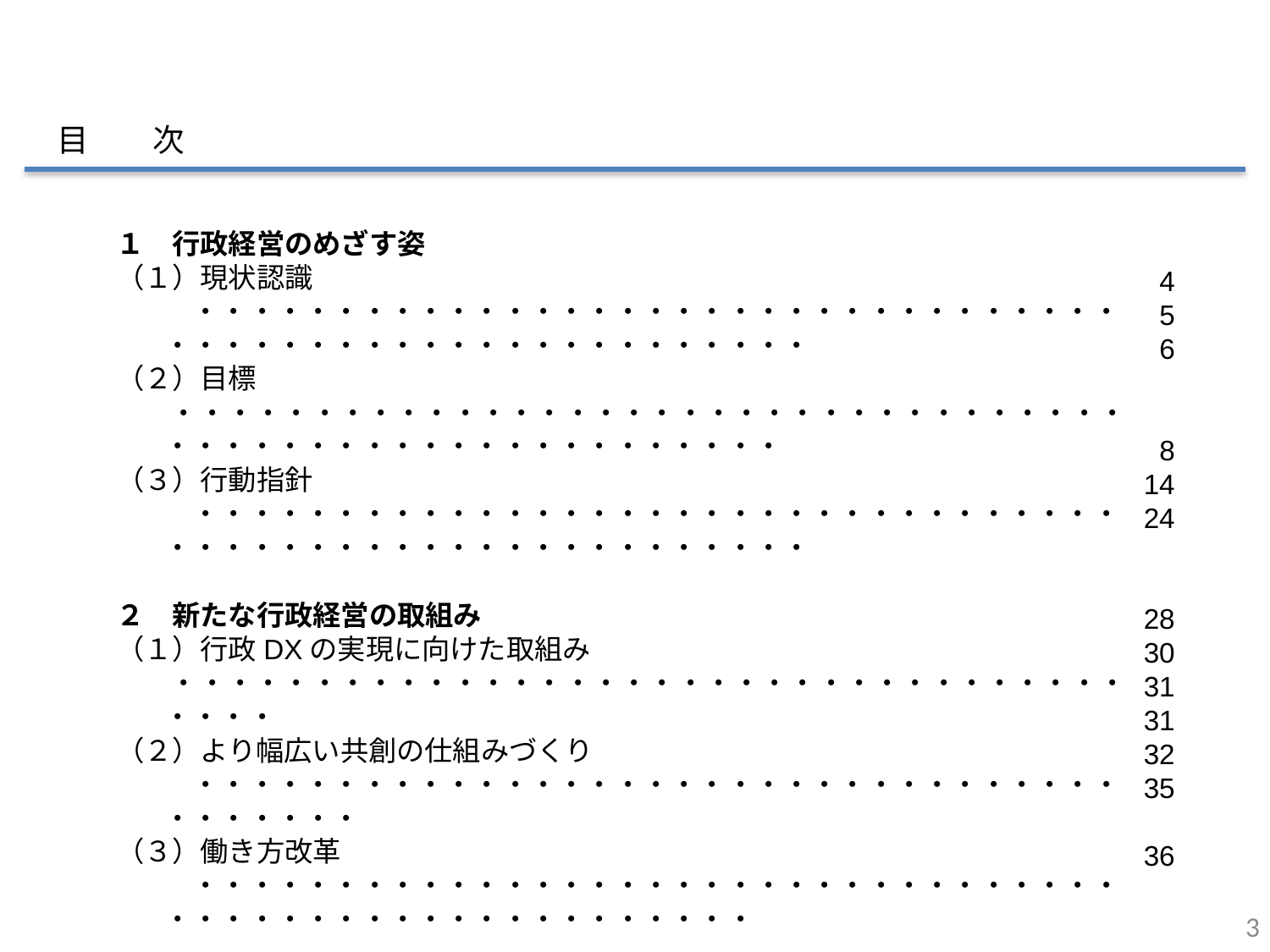

目　　次
１　行政経営のめざす姿
（１）現状認識　・・・・・・・・・・・・・・・・・・・・・・・・・・・・・・・・・・・・・・・・・・・・・・・・・・・・・・・・
（２）目標　　　  ・・・・・・・・・・・・・・・・・・・・・・・・・・・・・・・・・・・・・・・・・・・・・・・・・・・・・・・・
（３）行動指針　・・・・・・・・・・・・・・・・・・・・・・・・・・・・・・・・・・・・・・・・・・・・・・・・・・・・・・・・

２　新たな行政経営の取組み
（１）行政DXの実現に向けた取組み　 ・・・・・・・・・・・・・・・・・・・・・・・・・・・・・・・・・・・・・・
（２）より幅広い共創の仕組みづくり　・・・・・・・・・・・・・・・・・・・・・・・・・・・・・・・・・・・・・・・・
（３）働き方改革　・・・・・・・・・・・・・・・・・・・・・・・・・・・・・・・・・・・・・・・・・・・・・・・・・・・・・・

３　健全で規律ある行財政運営
（１）組織運営　 ・・・・・・・・・・・・・・・・・・・・・・・・・・・・・・・・・・・・・・・・・・・・・・・・・・・・・・・
（２）財政運営　 ・・・・・・・・・・・・・・・・・・・・・・・・・・・・・・・・・・・・・・・・・・・・・・・・・・・・・・・
　　　　①歳入確保 　・・・・・・・・・・・・・・・・・・・・・・・・・・・・・・・・・・・・・・・・・・・・・・・・・・・・・・
　  　  ②歳出改革　 ・・・・・・・・・・・・・・・・・・・・・・・・・・・・・・・・・・・・・・・・・・・・・・・・・・・・・・
（３）出資法人等の改革 　・・・・・・・・・・・・・・・・・・・・・・・・・・・・・・・・・・・・・・・・・・・・・・・・
（４）公の施設の改革     ・・・・・・・・・・・・・・・・・・・・・・・・・・・・・・・・・・・・・・・・・・・・・・・・・

＜具体的取組み編＞ 　　 ・・・・・・・・・・・・・・・・・・・・・・・・・・・・・・・・・・・・・・・・・・・・・・・・・・
4
5
6

8
14
24

28
30
31
31
32
35

36
3